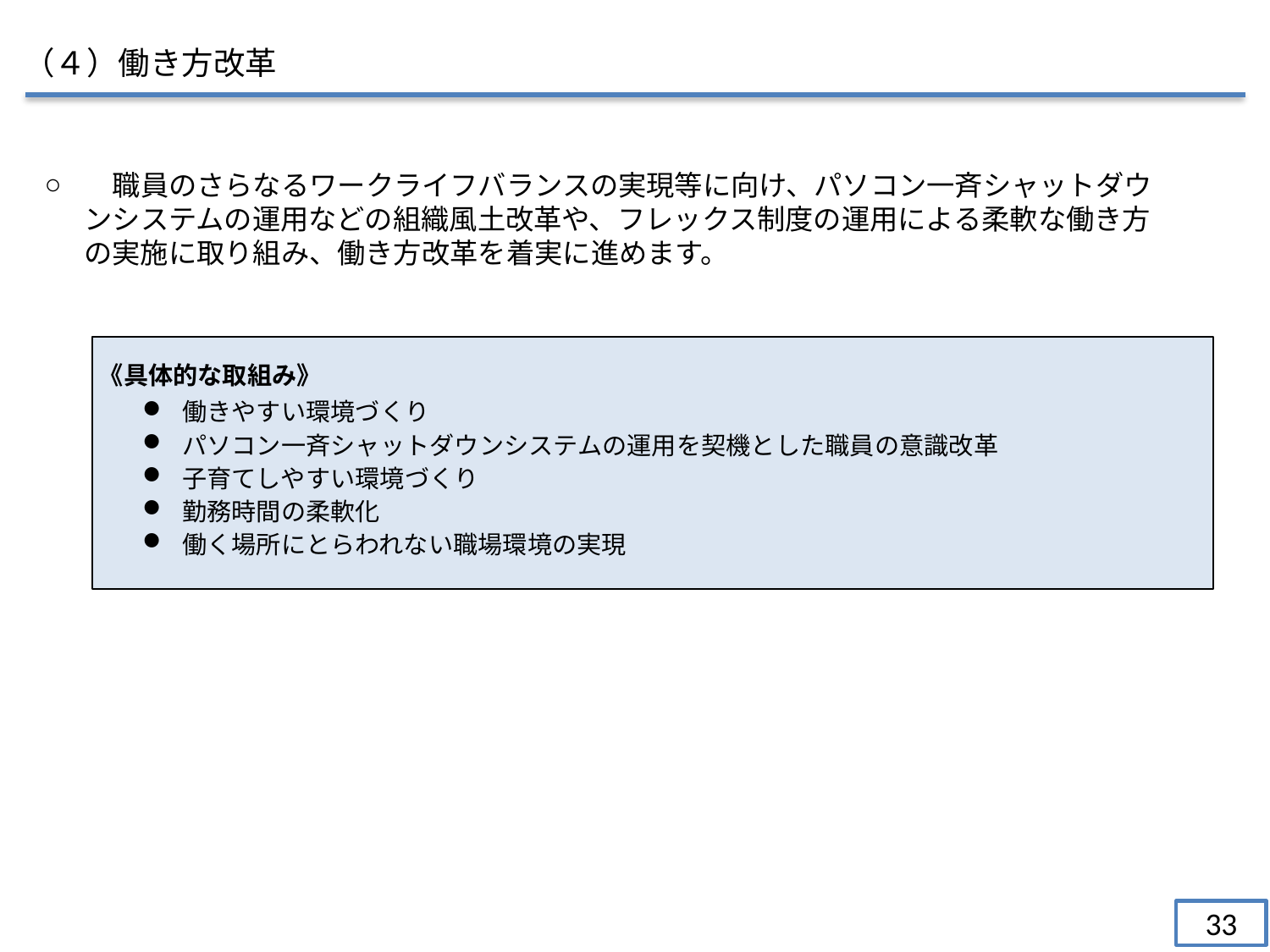

（４）働き方改革
　職員のさらなるワークライフバランスの実現等に向け、パソコン一斉シャットダウンシステムの運用などの組織風土改革や、フレックス制度の運用による柔軟な働き方の実施に取り組み、働き方改革を着実に進めます。

働きやすい環境づくり

パソコン一斉シャットダウンシステムの運用を契機とした職員の意識改革

子育てしやすい環境づくり

勤務時間の柔軟化

働く場所にとらわれない職場環境の実現
《具体的な取組み》
33